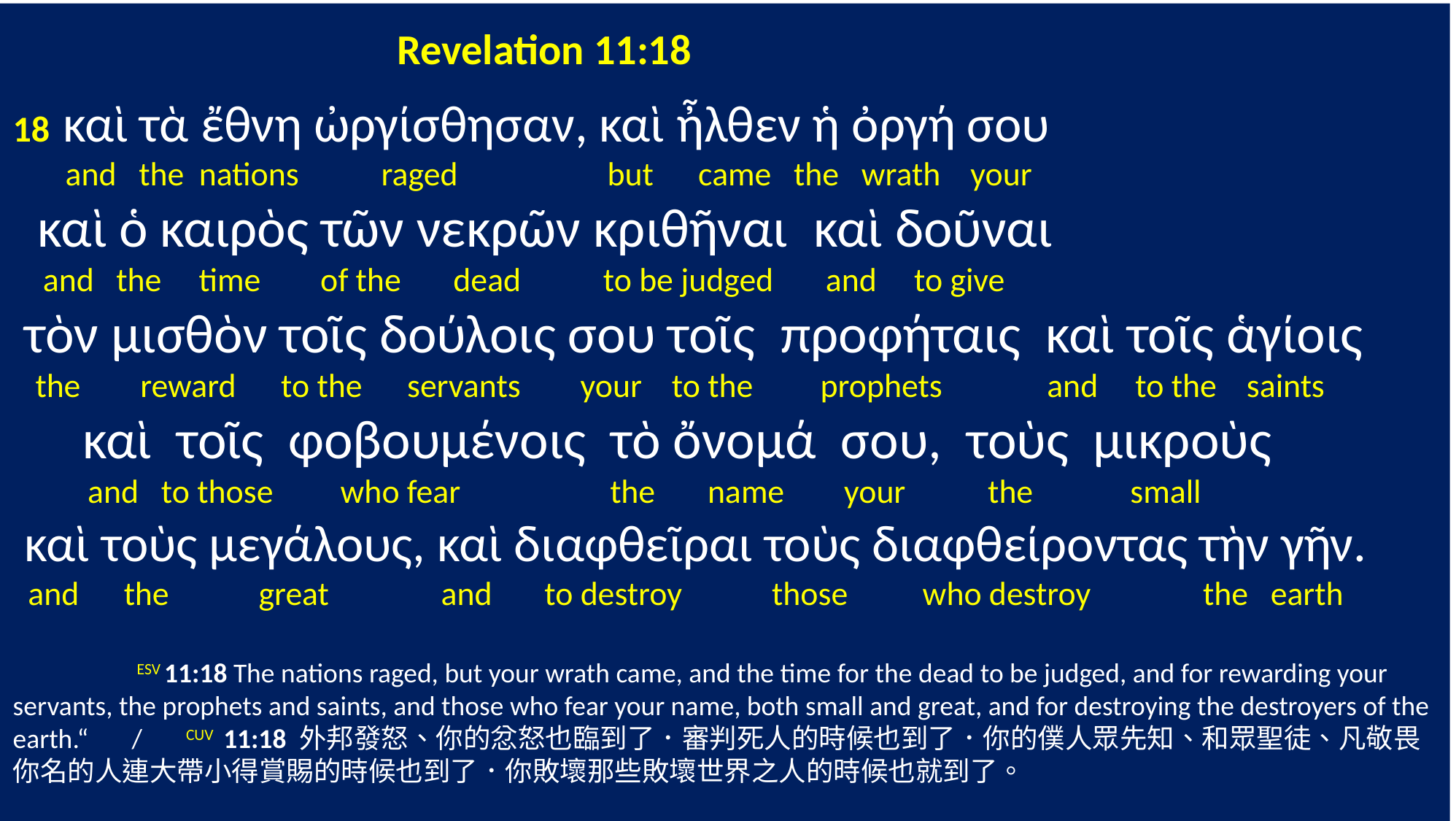

Revelation 11:18

18  καὶ τὰ ἔθνη ὠργίσθησαν, καὶ ἦλθεν ἡ ὀργή σου
       and   the  nations           raged                    but      came   the   wrath    your
  καὶ ὁ καιρὸς τῶν νεκρῶν κριθῆναι  καὶ δοῦναι
    and   the     time        of the       dead           to be judged       and     to give
 τὸν μισθὸν τοῖς δούλοις σου τοῖς  προφήταις  καὶ τοῖς ἁγίοις
   the        reward      to the      servants        your    to the         prophets              and     to the    saints
      καὶ  τοῖς  φοβουμένοις  τὸ ὄνομά  σου,  τοὺς  μικροὺς
          and   to those         who fear                    the       name        your           the             small
 καὶ τοὺς μεγάλους, καὶ διαφθεῖραι τοὺς διαφθείροντας τὴν γῆν.
  and      the            great               and       to destroy            those          who destroy               the   earth

	    ESV 11:18 The nations raged, but your wrath came, and the time for the dead to be judged, and for rewarding your servants, the prophets and saints, and those who fear your name, both small and great, and for destroying the destroyers of the earth.“       /       CUV  11:18 外邦發怒、你的忿怒也臨到了．審判死人的時候也到了．你的僕人眾先知、和眾聖徒、凡敬畏你名的人連大帶小得賞賜的時候也到了．你敗壞那些敗壞世界之人的時候也就到了。